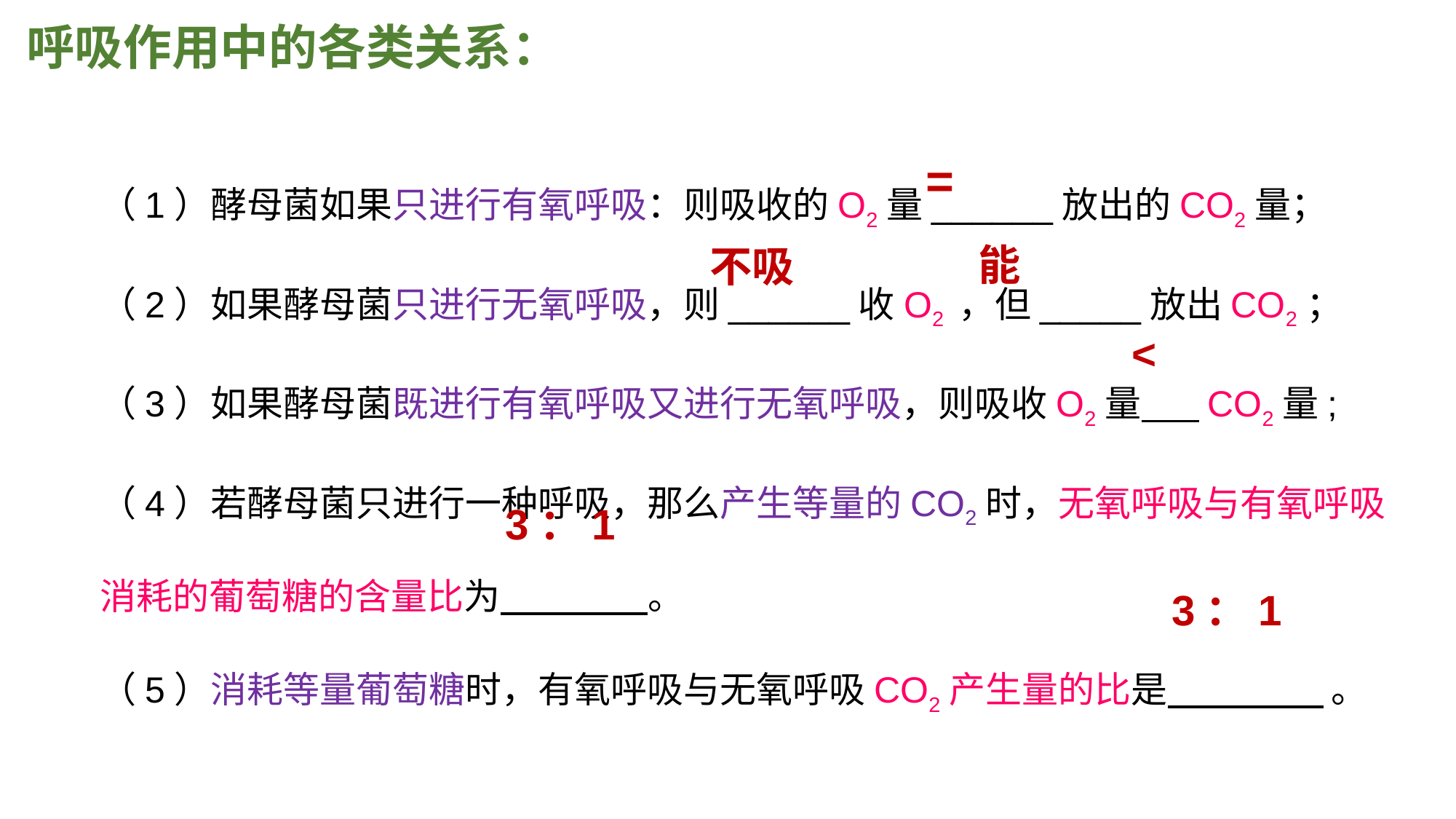

呼吸作用中的各类关系：
（1）酵母菌如果只进行有氧呼吸：则吸收的O2量______放出的CO2量；
（2）如果酵母菌只进行无氧呼吸，则______收O2 ，但_____放出CO2；
（3）如果酵母菌既进行有氧呼吸又进行无氧呼吸，则吸收O2量       CO2量;
（4）若酵母菌只进行一种呼吸，那么产生等量的CO2时，无氧呼吸与有氧呼吸消耗的葡萄糖的含量比为                  。
（5）消耗等量葡萄糖时，有氧呼吸与无氧呼吸CO2产生量的比是                    。
=
能
不吸
<
3：1
3：1